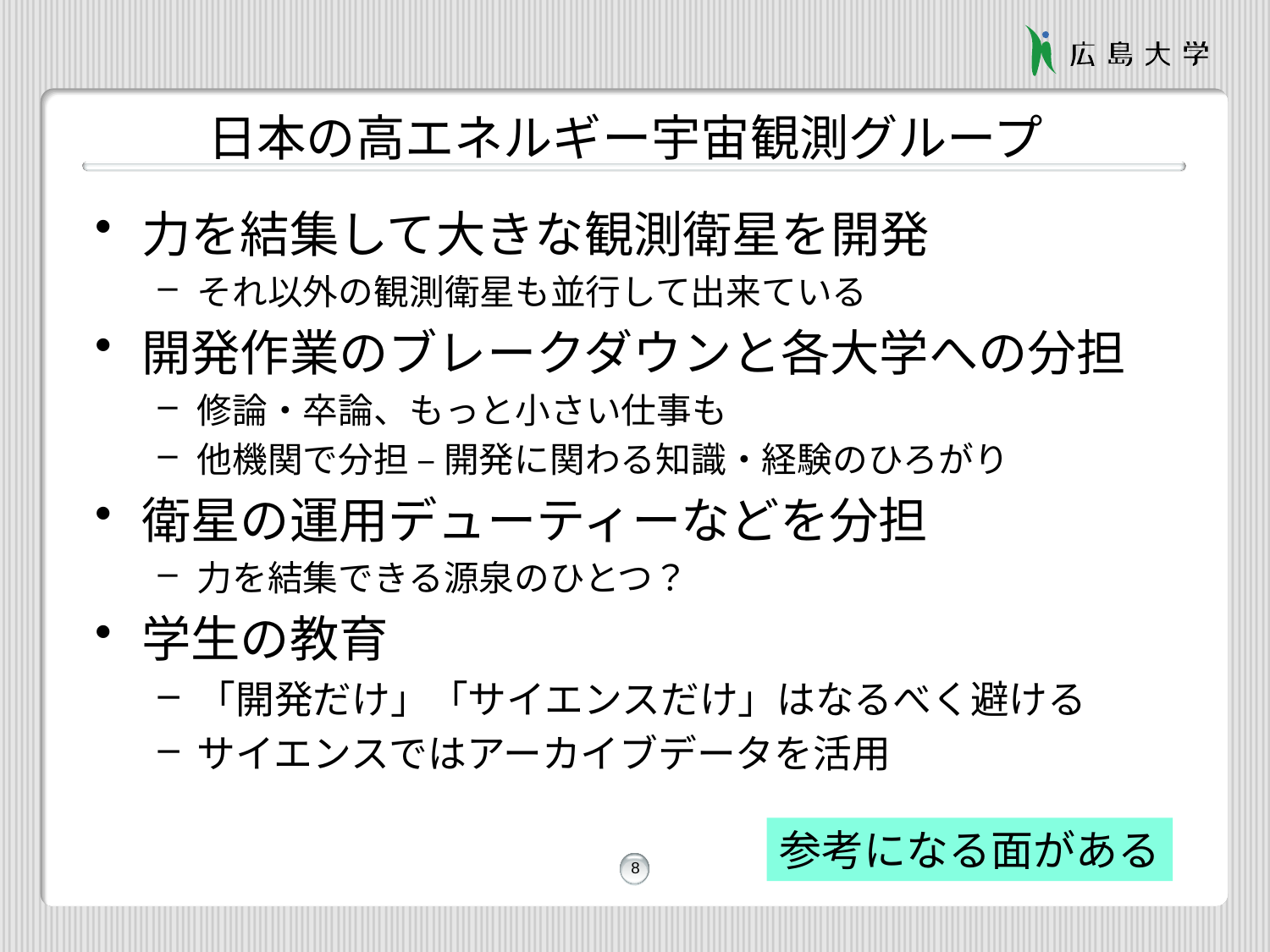

# 日本の高エネルギー宇宙観測グループ
力を結集して大きな観測衛星を開発
それ以外の観測衛星も並行して出来ている
開発作業のブレークダウンと各大学への分担
修論・卒論、もっと小さい仕事も
他機関で分担 – 開発に関わる知識・経験のひろがり
衛星の運用デューティーなどを分担
力を結集できる源泉のひとつ？
学生の教育
「開発だけ」「サイエンスだけ」はなるべく避ける
サイエンスではアーカイブデータを活用

参考になる面がある